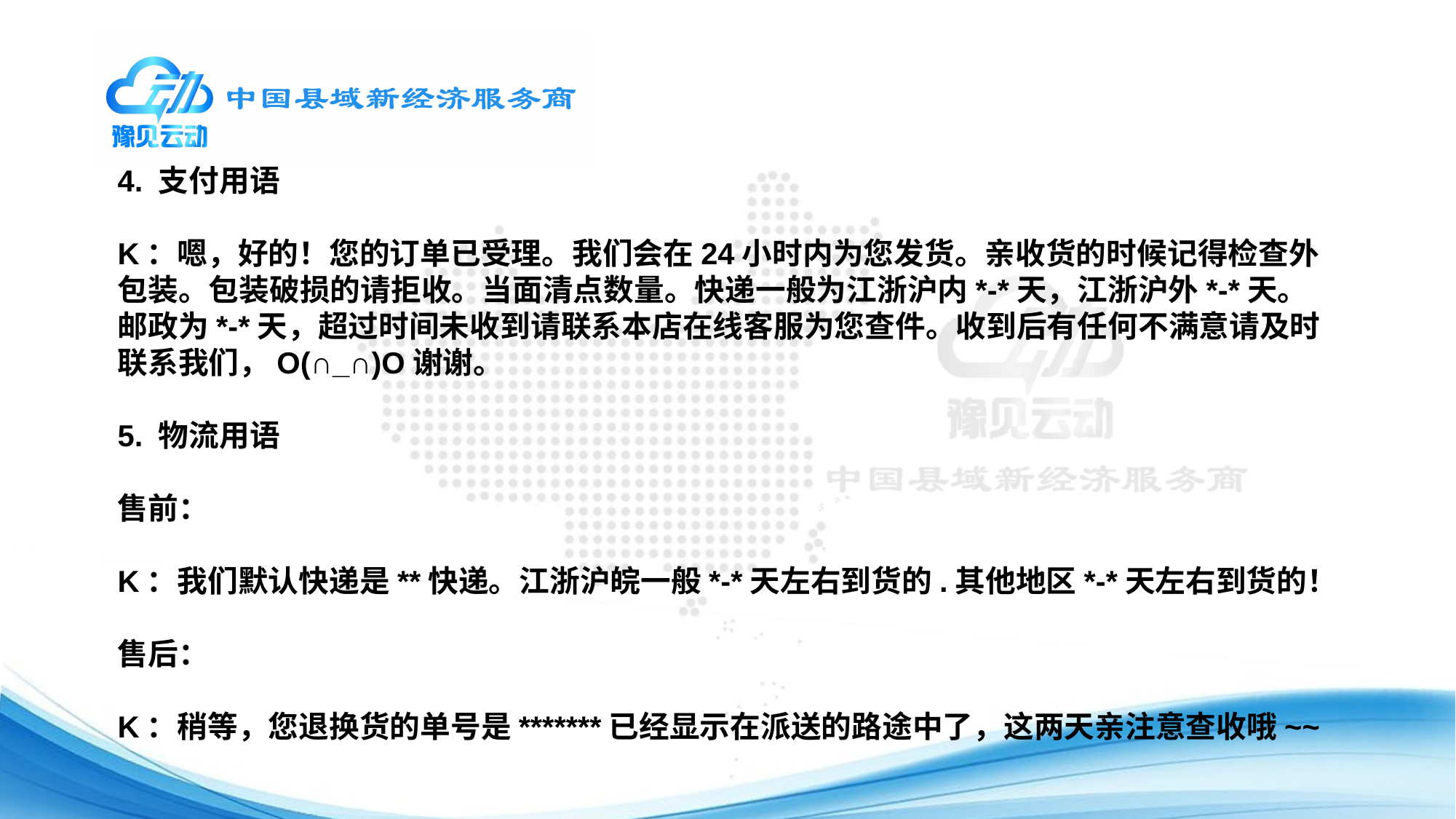

4. 支付用语

K：嗯，好的！您的订单已受理。我们会在24小时内为您发货。亲收货的时候记得检查外包装。包装破损的请拒收。当面清点数量。快递一般为江浙沪内*-*天，江浙沪外*-*天。邮政为*-*天，超过时间未收到请联系本店在线客服为您查件。收到后有任何不满意请及时联系我们，O(∩_∩)O谢谢。

5. 物流用语

售前：

K：我们默认快递是**快递。江浙沪皖一般*-*天左右到货的.其他地区*-*天左右到货的！

售后：

K：稍等，您退换货的单号是*******已经显示在派送的路途中了，这两天亲注意查收哦~~